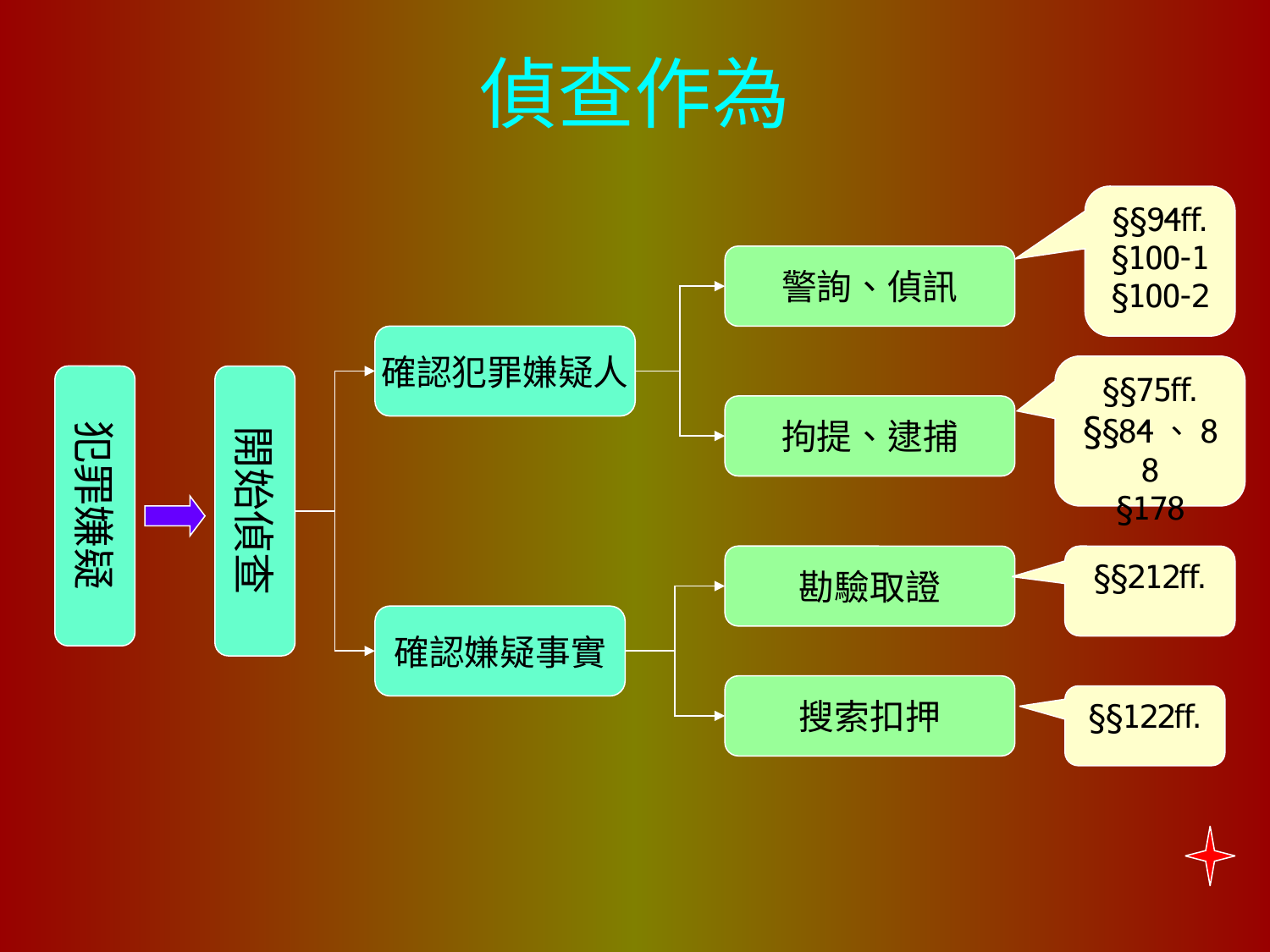

# 偵查作為
§§94ff.
§100-1
§100-2
警詢、偵訊
確認犯罪嫌疑人
§§75ff.
§§84、88
§178
犯罪嫌疑
開始偵查
拘提、逮捕

勘驗取證
§§212ff.
確認嫌疑事實
搜索扣押
§§122ff.